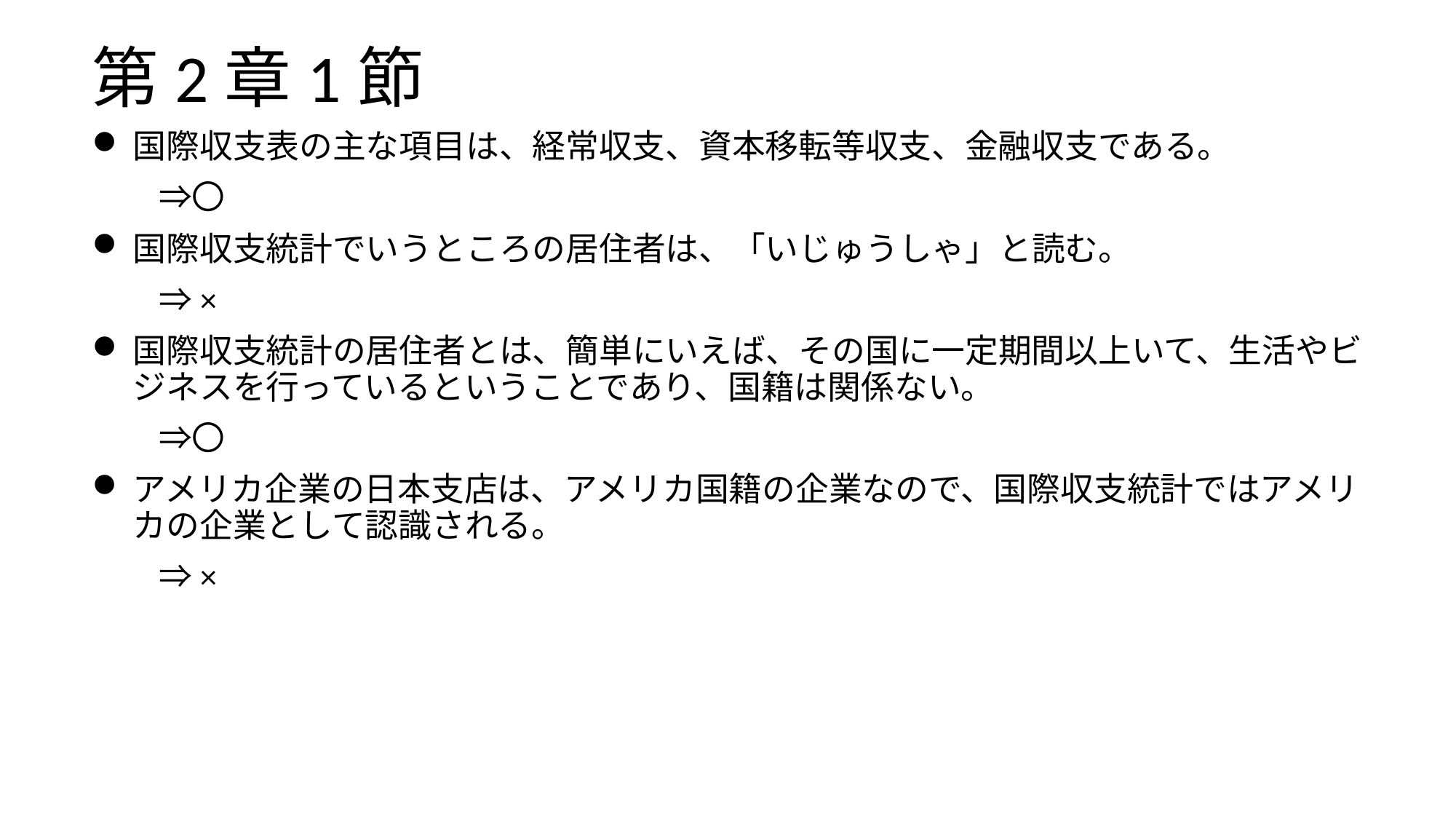

# 第2章1節
国際収支表の主な項目は、経常収支、資本移転等収支、金融収支である。
　　⇒〇
国際収支統計でいうところの居住者は、「いじゅうしゃ」と読む。
　　⇒×
国際収支統計の居住者とは、簡単にいえば、その国に一定期間以上いて、生活やビジネスを行っているということであり、国籍は関係ない。
　　⇒〇
アメリカ企業の日本支店は、アメリカ国籍の企業なので、国際収支統計ではアメリカの企業として認識される。
　　⇒×